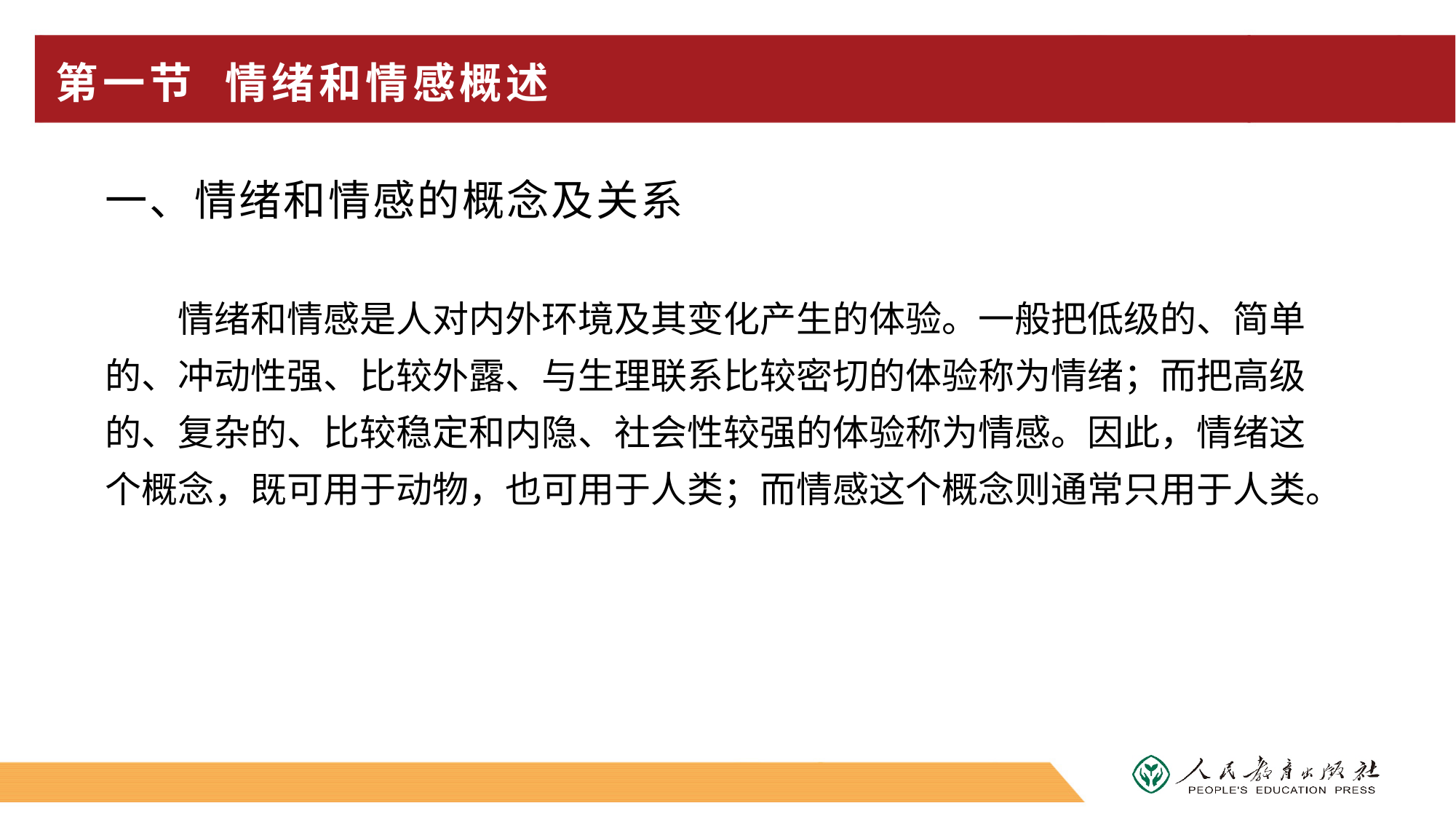

# 第一节  情绪和情感概述
一、情绪和情感的概念及关系
情绪和情感是人对内外环境及其变化产生的体验。一般把低级的、简单的、冲动性强、比较外露、与生理联系比较密切的体验称为情绪；而把高级的、复杂的、比较稳定和内隐、社会性较强的体验称为情感。因此，情绪这个概念，既可用于动物，也可用于人类；而情感这个概念则通常只用于人类。